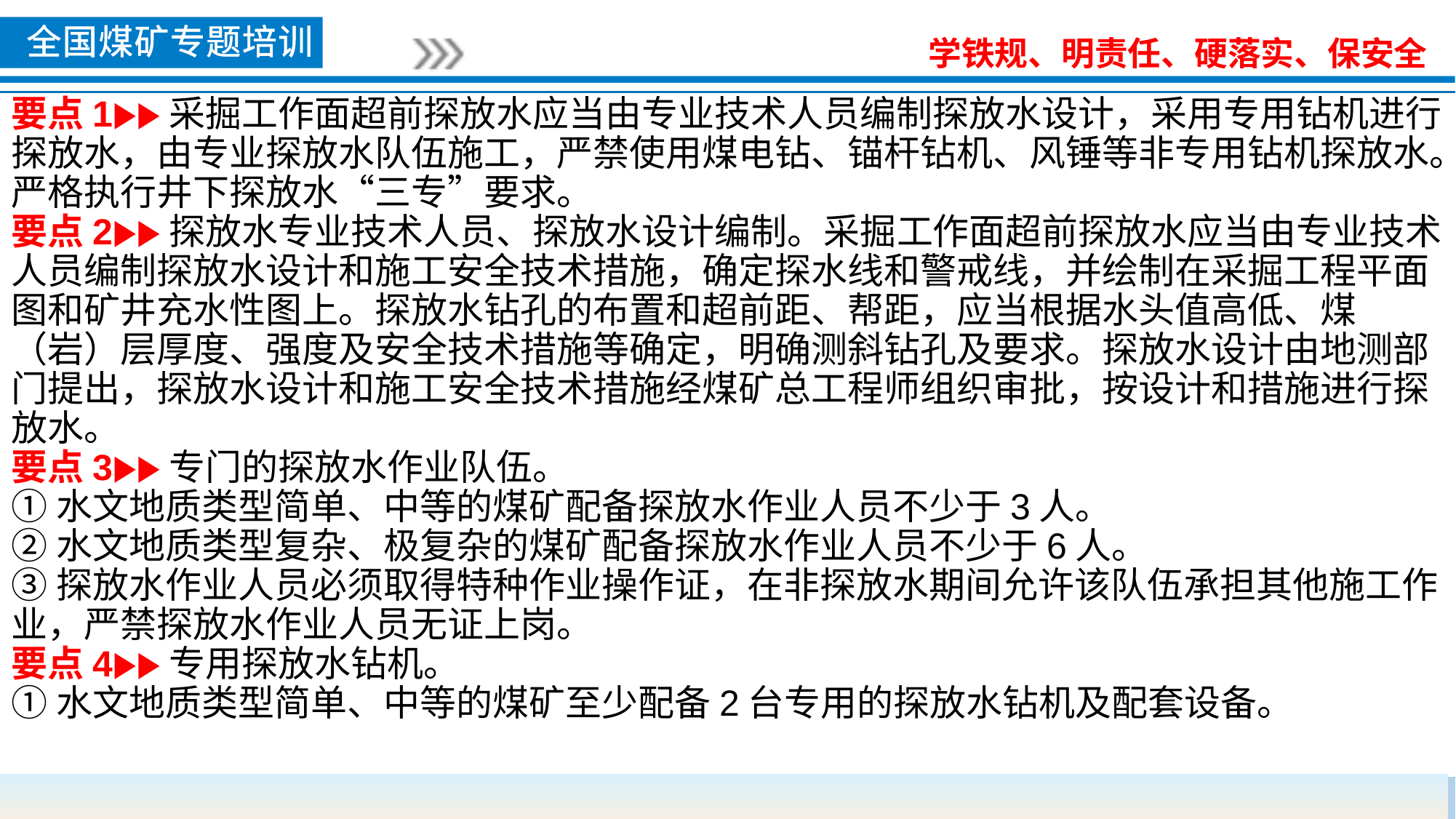

要点1▶▶采掘工作面超前探放水应当由专业技术人员编制探放水设计，采用专用钻机进行探放水，由专业探放水队伍施工，严禁使用煤电钻、锚杆钻机、风锤等非专用钻机探放水。严格执行井下探放水“三专”要求。
要点2▶▶探放水专业技术人员、探放水设计编制。采掘工作面超前探放水应当由专业技术人员编制探放水设计和施工安全技术措施，确定探水线和警戒线，并绘制在采掘工程平面图和矿井充水性图上。探放水钻孔的布置和超前距、帮距，应当根据水头值高低、煤（岩）层厚度、强度及安全技术措施等确定，明确测斜钻孔及要求。探放水设计由地测部门提出，探放水设计和施工安全技术措施经煤矿总工程师组织审批，按设计和措施进行探放水。
要点3▶▶专门的探放水作业队伍。
①水文地质类型简单、中等的煤矿配备探放水作业人员不少于3人。
②水文地质类型复杂、极复杂的煤矿配备探放水作业人员不少于6人。
③探放水作业人员必须取得特种作业操作证，在非探放水期间允许该队伍承担其他施工作业，严禁探放水作业人员无证上岗。
要点4▶▶专用探放水钻机。
①水文地质类型简单、中等的煤矿至少配备2台专用的探放水钻机及配套设备。